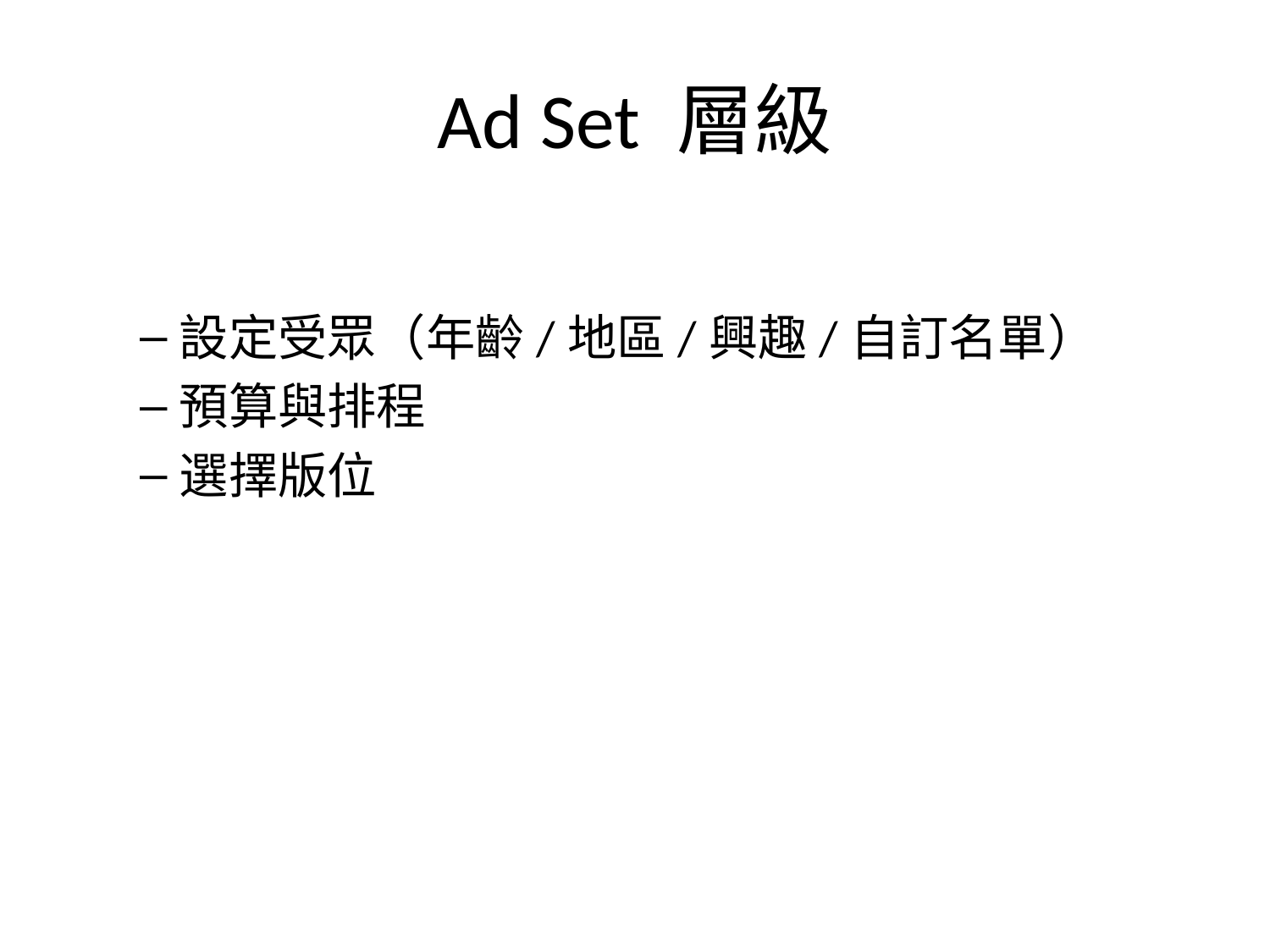

# Ad Set 層級

設定受眾（年齡/地區/興趣/自訂名單）
預算與排程
選擇版位